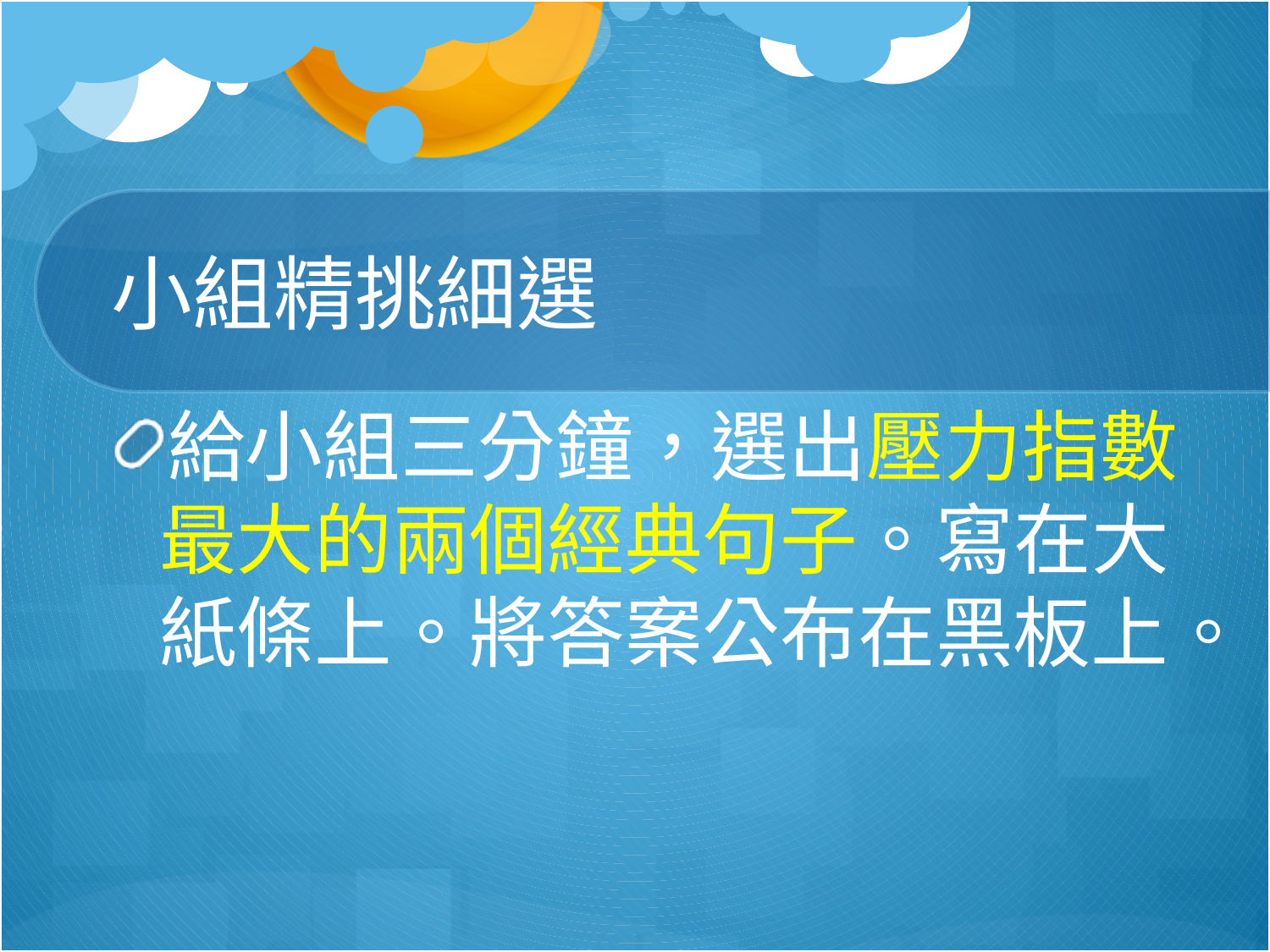

# 小組精挑細選
給小組三分鐘，選出壓力指數最大的兩個經典句子。寫在大紙條上。將答案公布在黑板上。